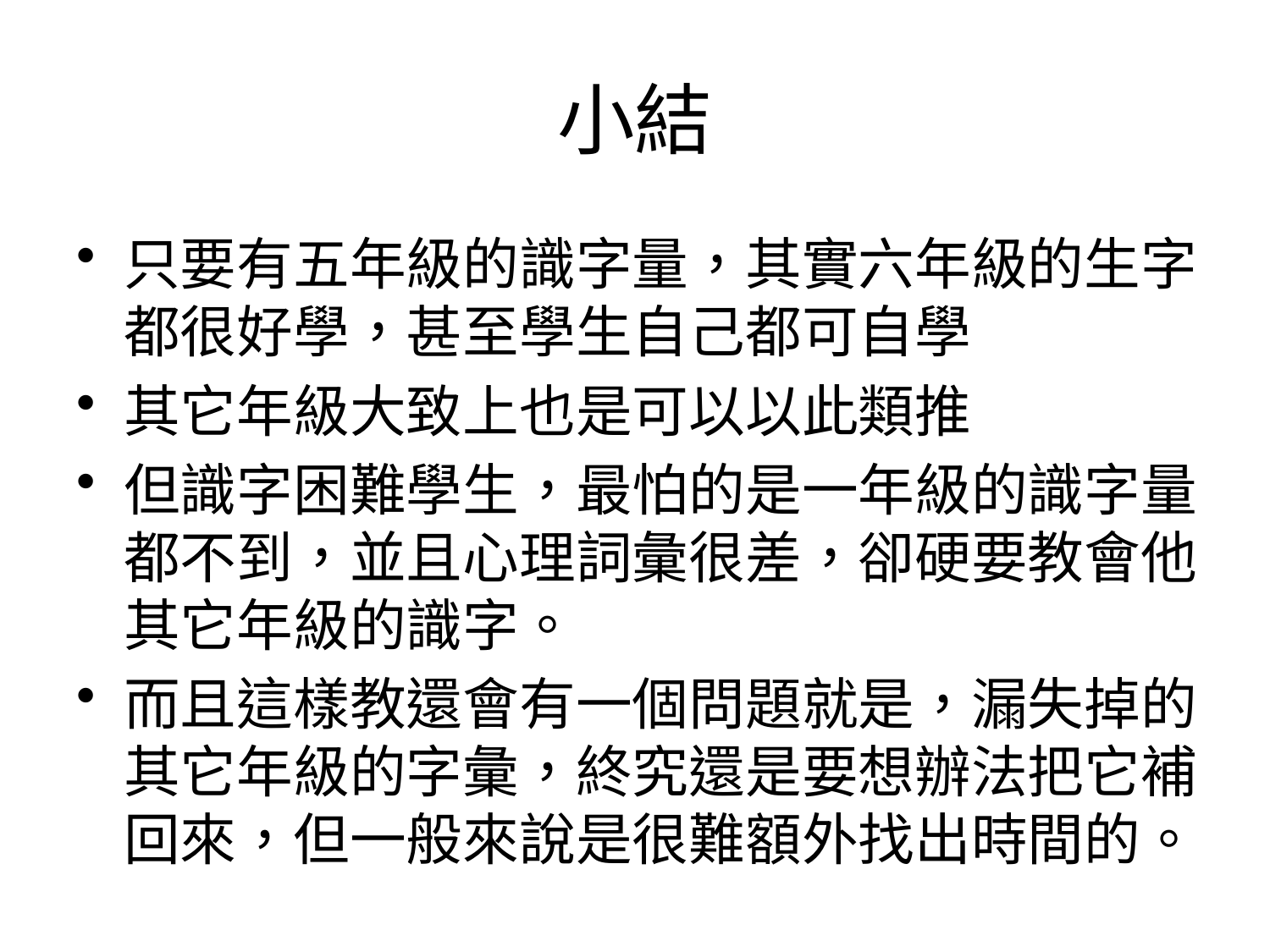

# 小結
只要有五年級的識字量，其實六年級的生字都很好學，甚至學生自己都可自學
其它年級大致上也是可以以此類推
但識字困難學生，最怕的是一年級的識字量都不到，並且心理詞彙很差，卻硬要教會他其它年級的識字。
而且這樣教還會有一個問題就是，漏失掉的其它年級的字彙，終究還是要想辦法把它補回來，但一般來說是很難額外找出時間的。